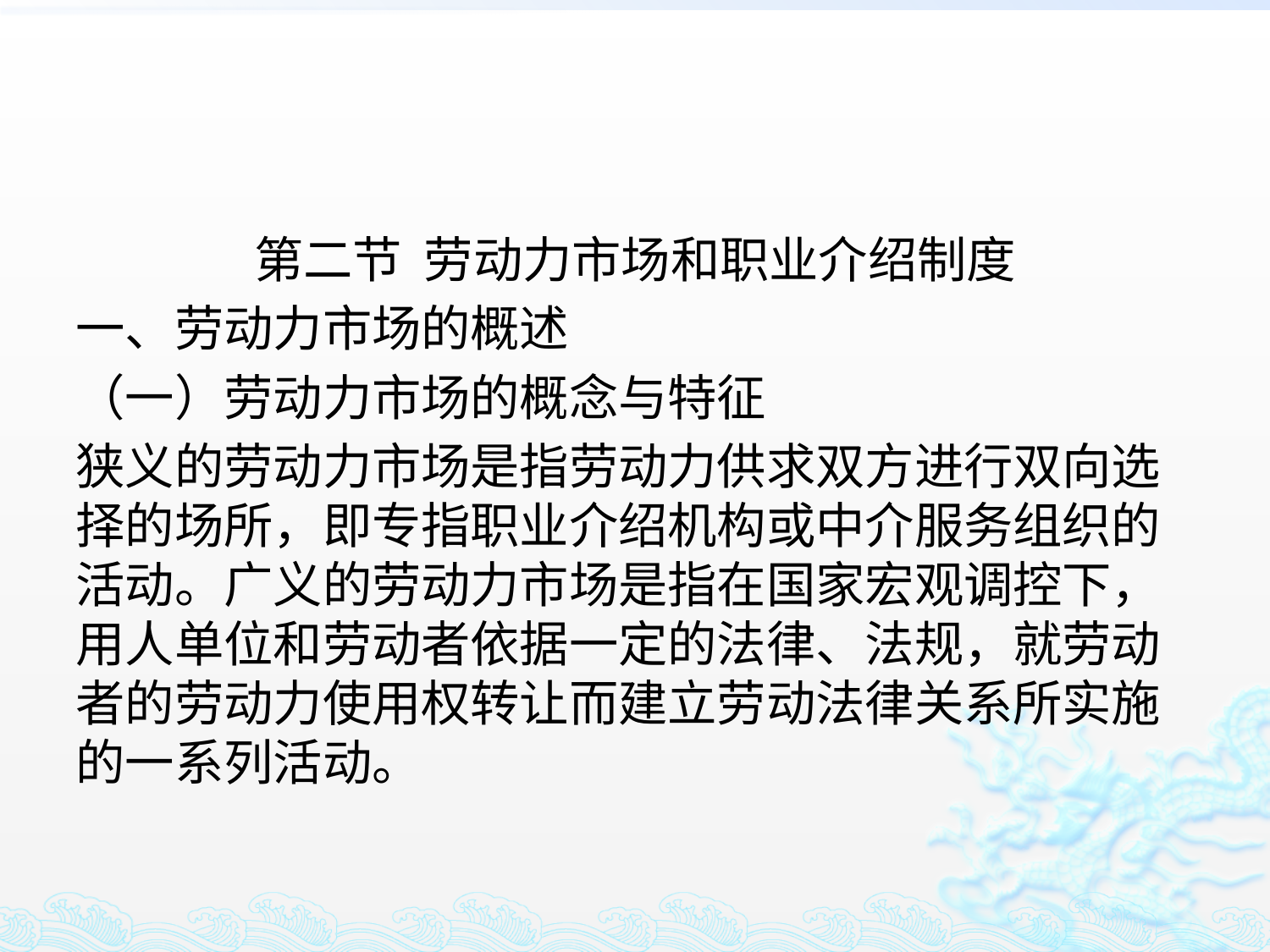

#
第二节  劳动力市场和职业介绍制度
一、劳动力市场的概述
（一）劳动力市场的概念与特征
狭义的劳动力市场是指劳动力供求双方进行双向选择的场所，即专指职业介绍机构或中介服务组织的活动。广义的劳动力市场是指在国家宏观调控下，用人单位和劳动者依据一定的法律、法规，就劳动者的劳动力使用权转让而建立劳动法律关系所实施的一系列活动。